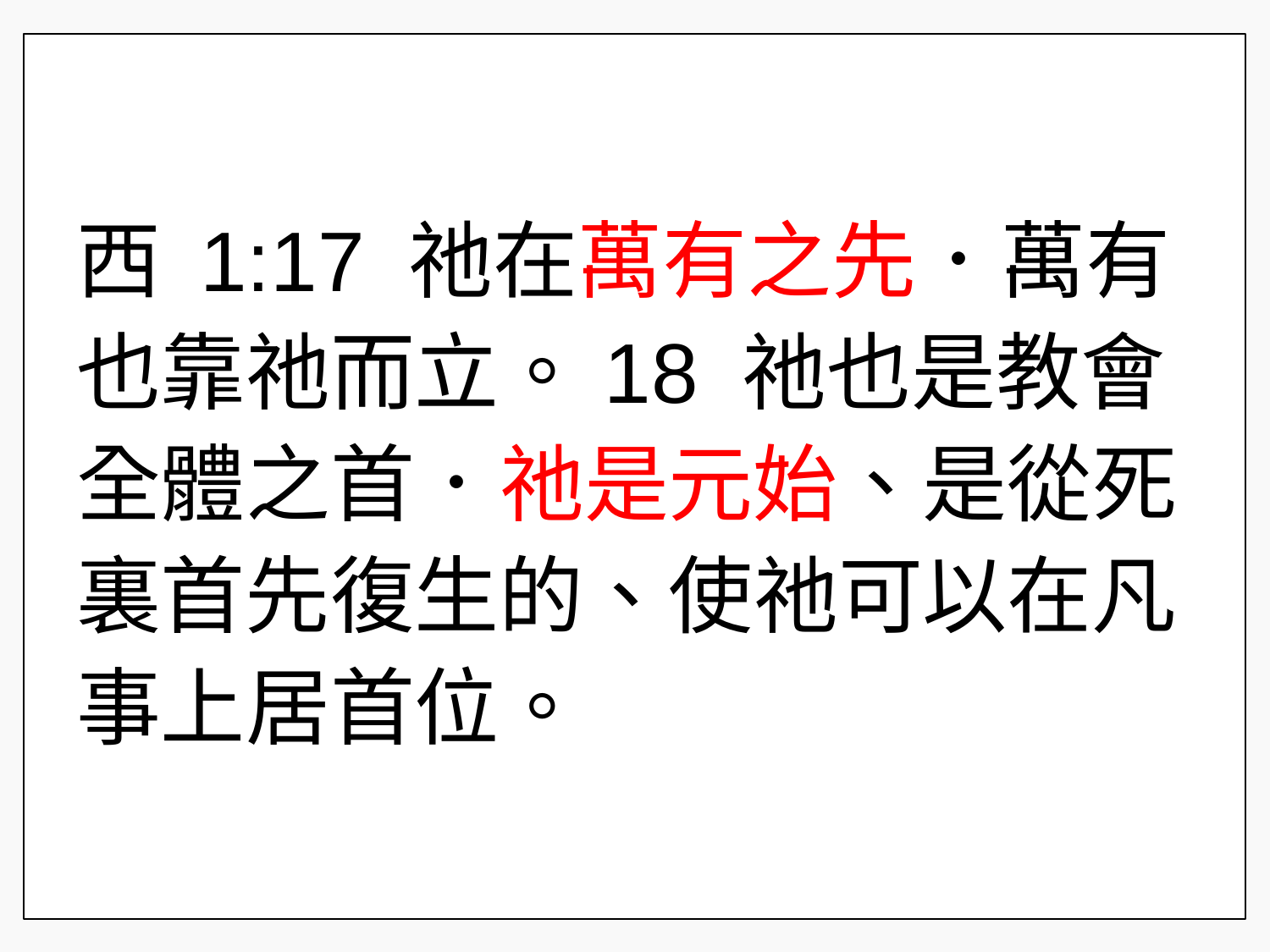

西 1:17 祂在萬有之先．萬有也靠祂而立。18 祂也是教會全體之首．祂是元始、是從死裏首先復生的、使祂可以在凡事上居首位。